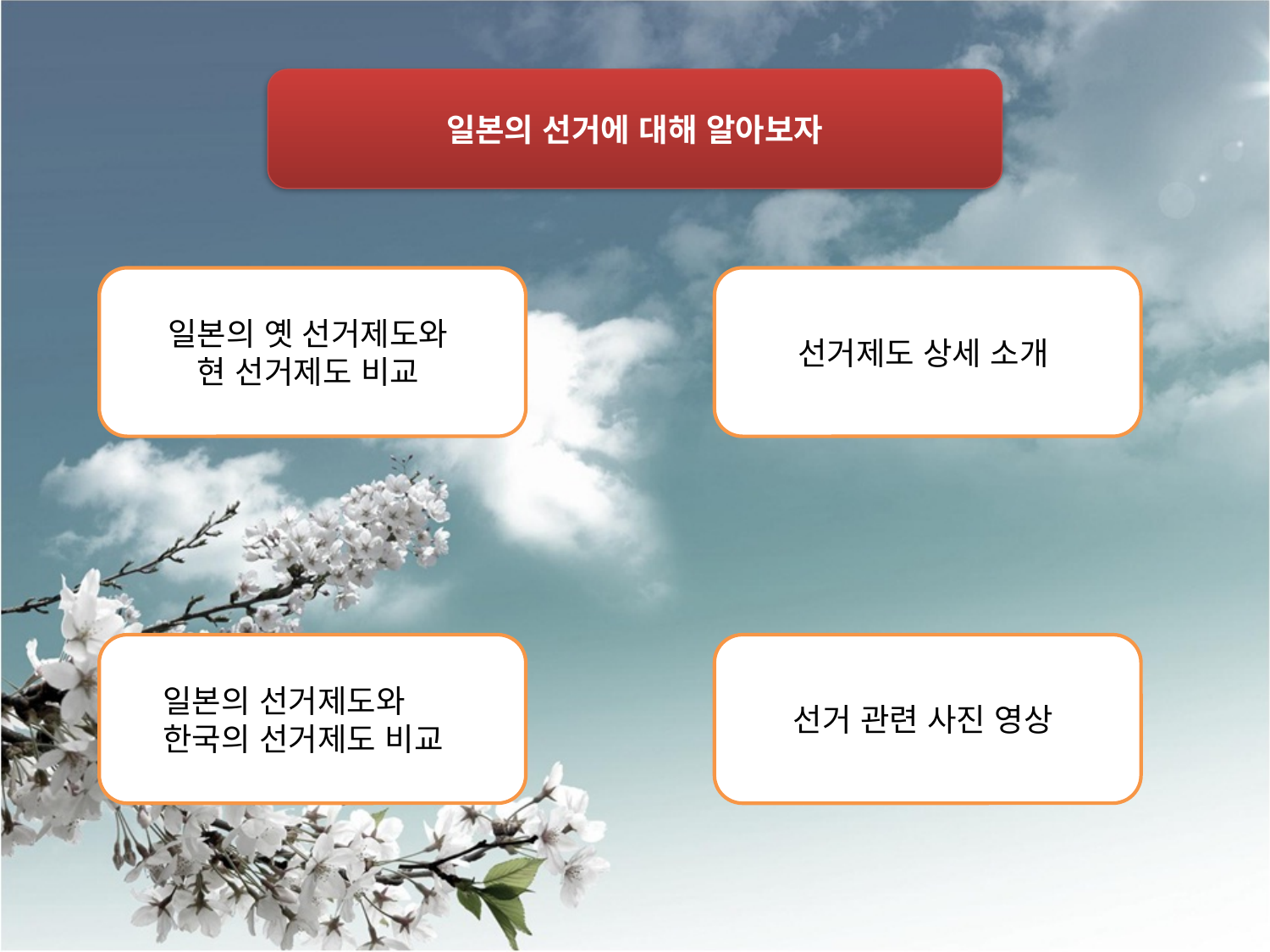

일본의 선거에 대해 알아보자
일본의 옛 선거제도와
현 선거제도 비교
선거제도 상세 소개
    일본의 선거제도와
    한국의 선거제도 비교
선거 관련 사진 영상